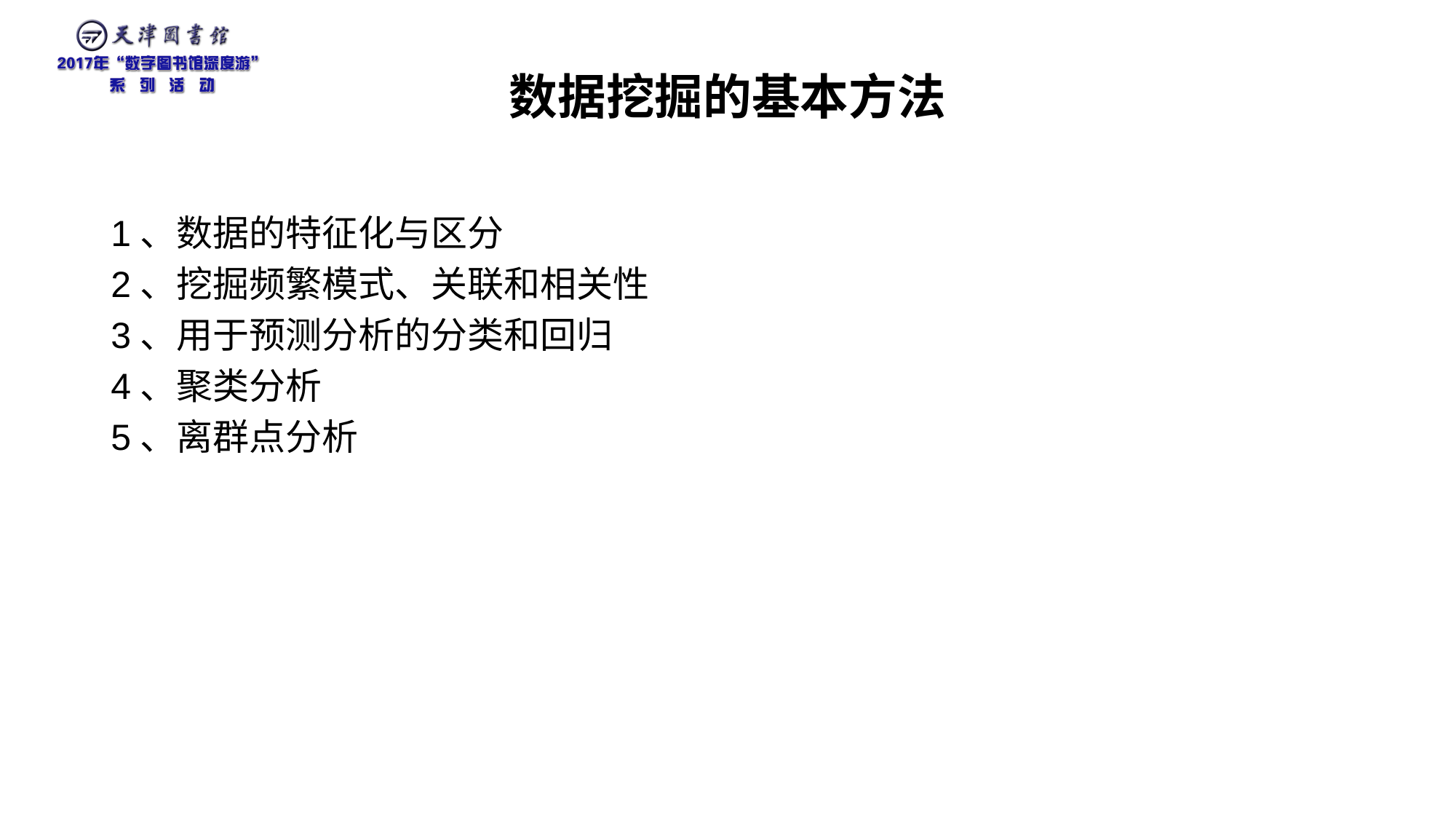

# 数据挖掘的基本方法
1、数据的特征化与区分
2、挖掘频繁模式、关联和相关性
3、用于预测分析的分类和回归
4、聚类分析
5、离群点分析